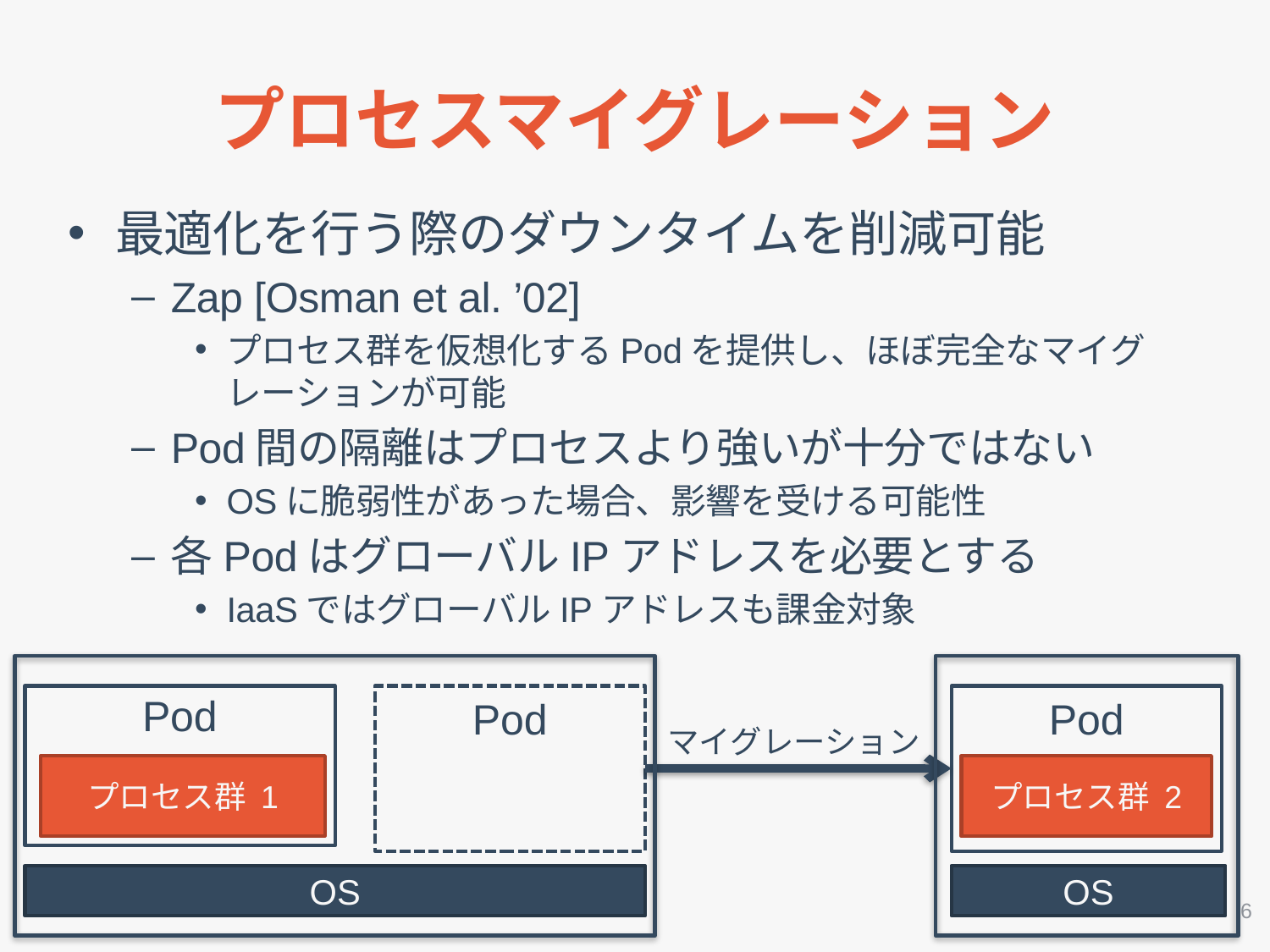

# プロセスマイグレーション
最適化を行う際のダウンタイムを削減可能
Zap [Osman et al. ’02]
プロセス群を仮想化するPodを提供し、ほぼ完全なマイグレーションが可能
Pod間の隔離はプロセスより強いが十分ではない
OSに脆弱性があった場合、影響を受ける可能性
各PodはグローバルIPアドレスを必要とする
IaaSではグローバルIPアドレスも課金対象

Pod

Pod

Pod

マイグレーション
プロセス群 1
プロセス群 2
OS
OS
6